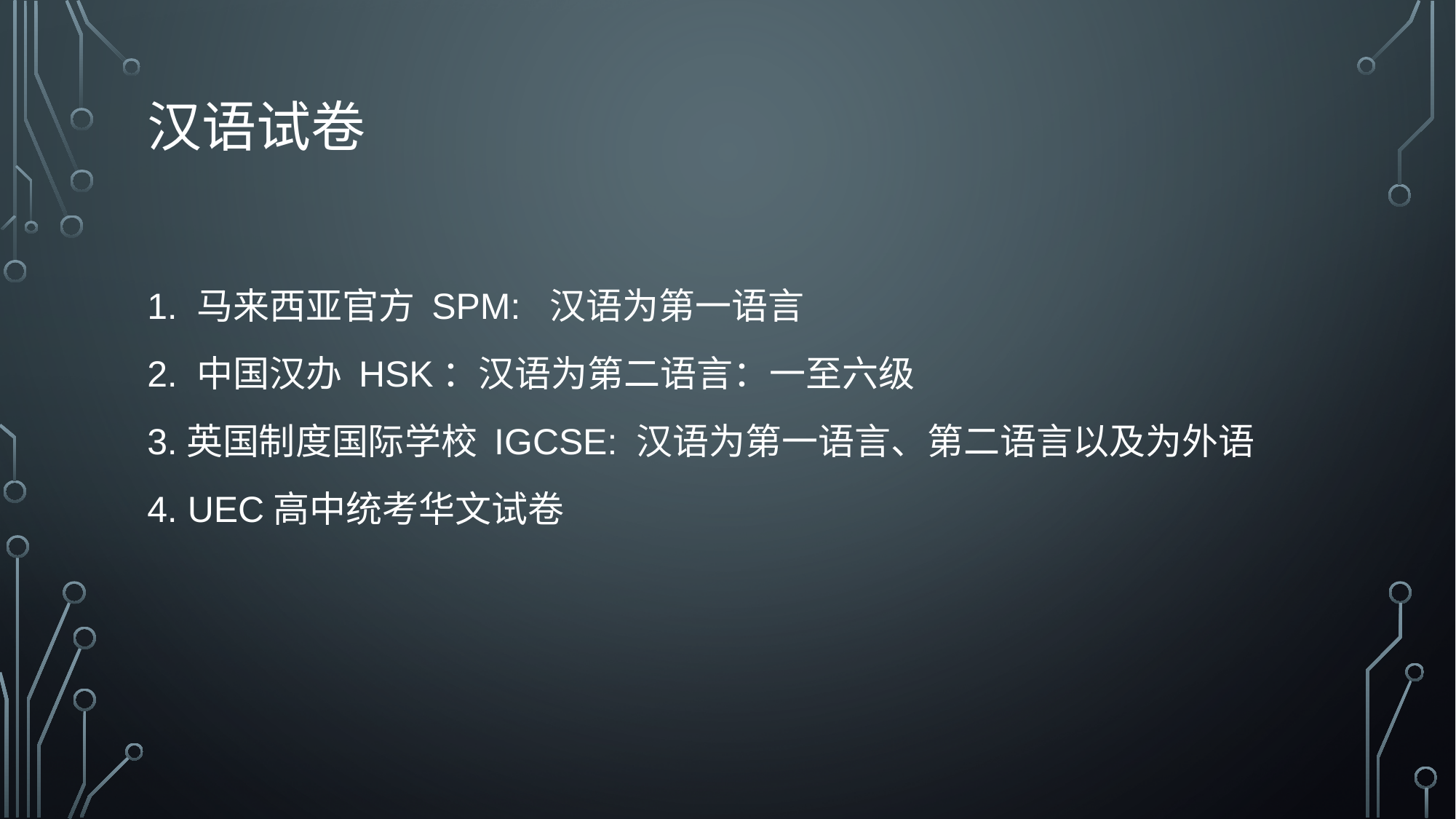

# 汉语试卷
1. 马来西亚官方 SPM:  汉语为第一语言
2. 中国汉办 HSK：汉语为第二语言：一至六级
3.英国制度国际学校 IGCSE: 汉语为第一语言、第二语言以及为外语
4. UEC高中统考华文试卷